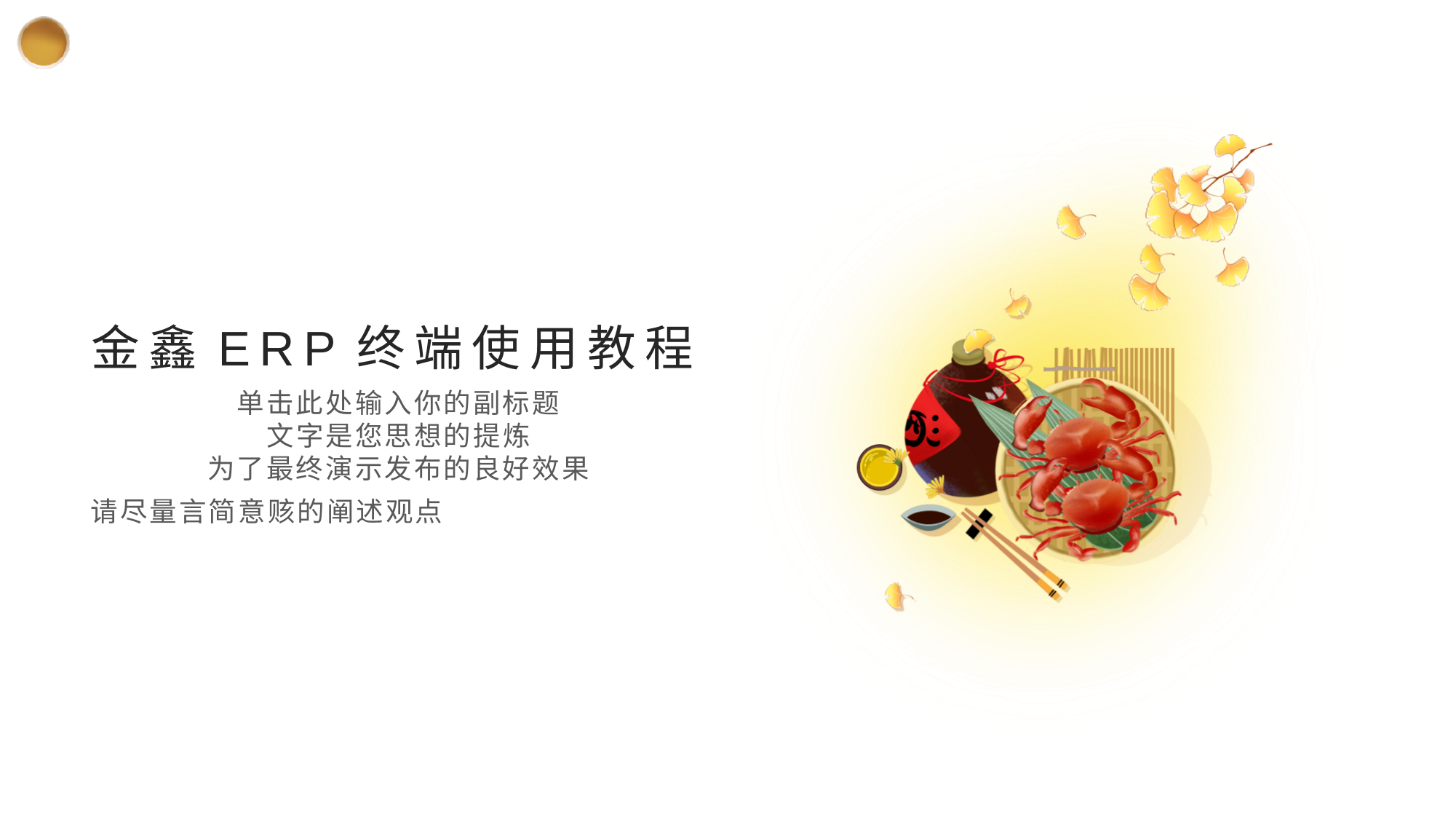

金鑫ERP终端使用教程
单击此处输入你的副标题文字是您思想的提炼为了最终演示发布的良好效果请尽量言简意赅的阐述观点